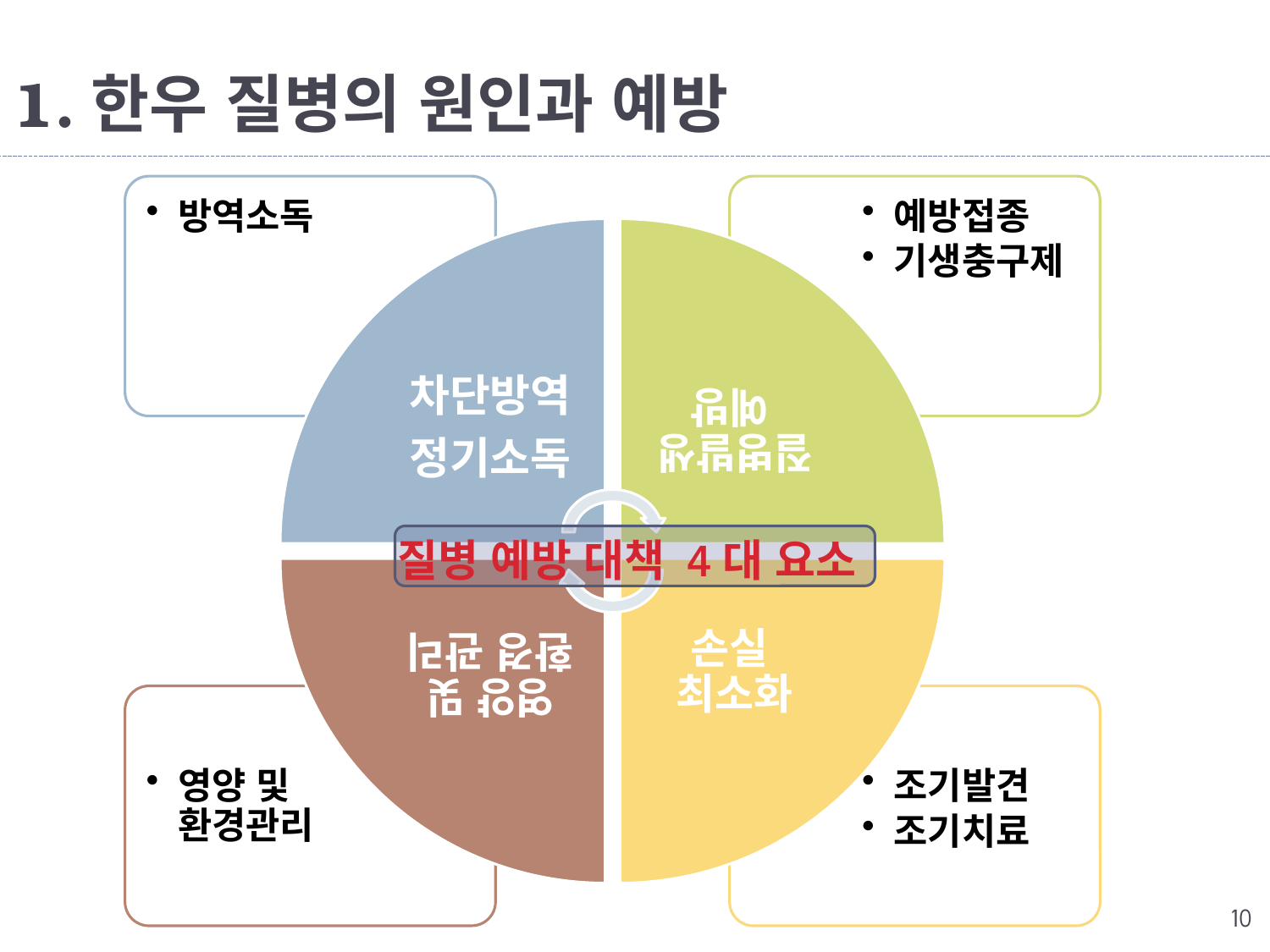

# 1.한우 질병의 원인과 예방

조기발견
조기치료
영양 및
환경관리
예방접종
기생충구제
방역소독
차단방역
정기소독
질병발생
 예방
손실
최소화
영양 및 환경 관리
질병 예방 대책 4대 요소

10